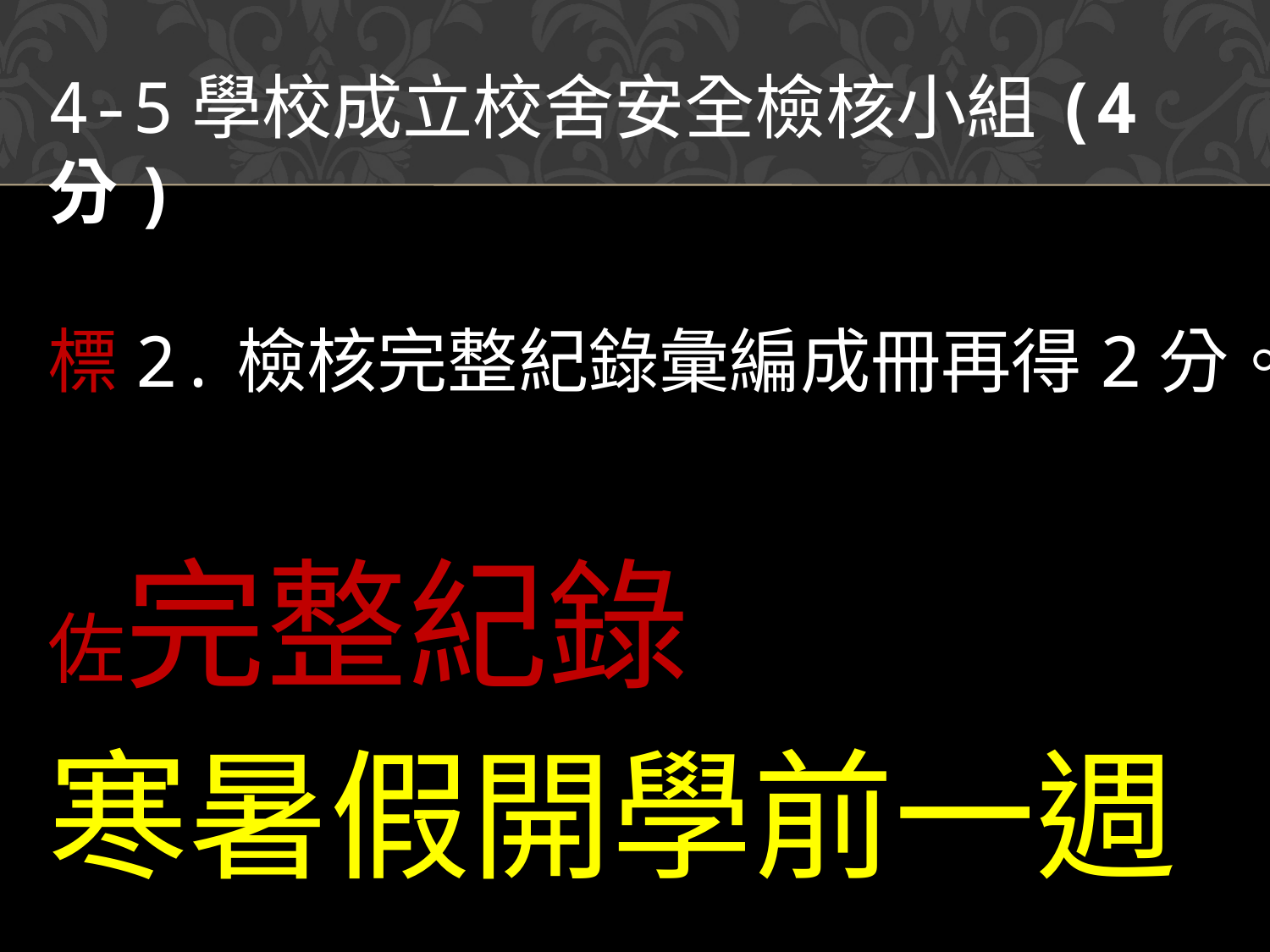

4-5學校成立校舍安全檢核小組(4分)

標2.檢核完整紀錄彙編成冊再得2分。

佐完整紀錄
寒暑假開學前一週